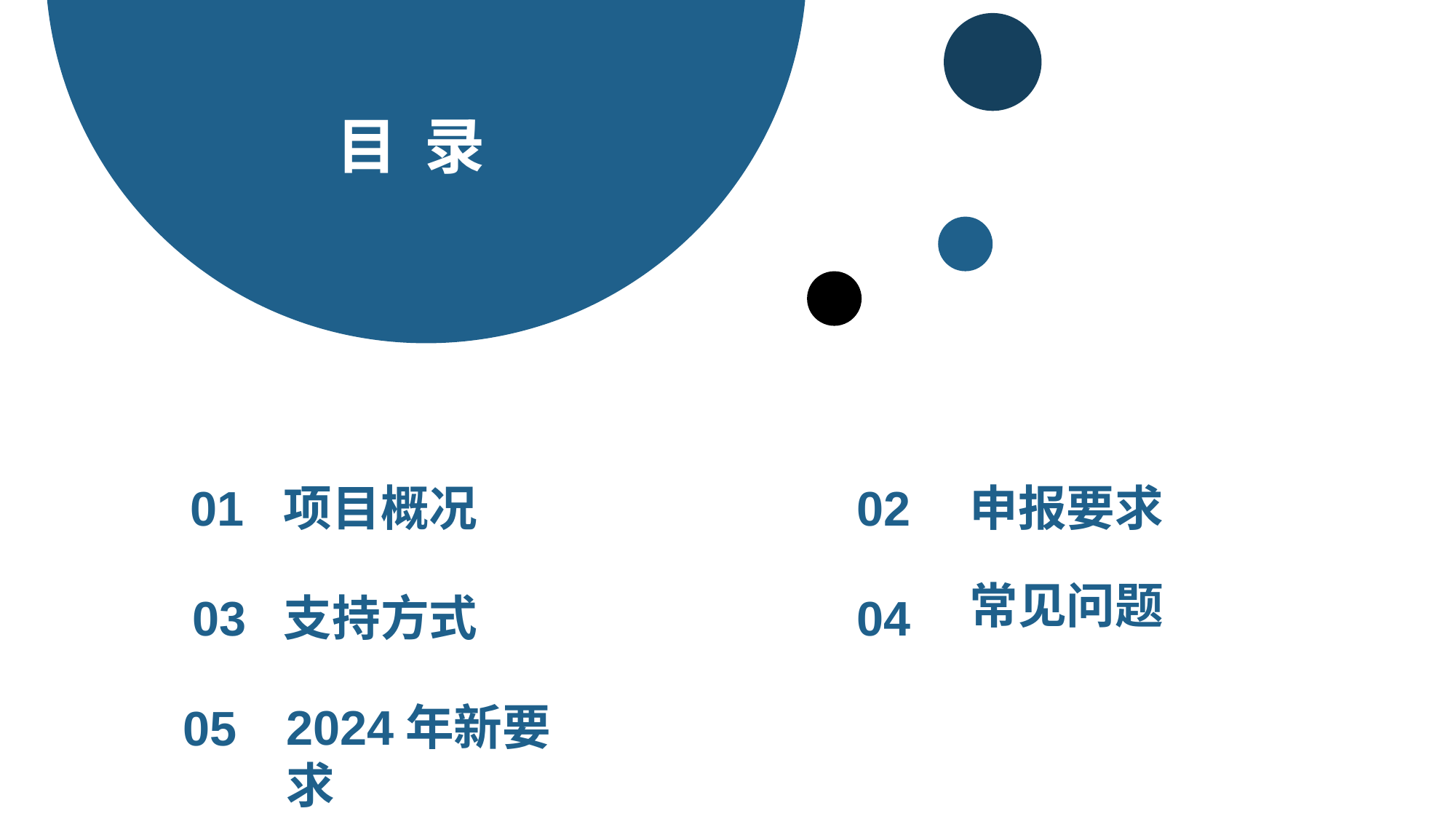

目  录

 01
项目概况
02
申报要求
常见问题
03
支持方式
04
2024年新要求
05